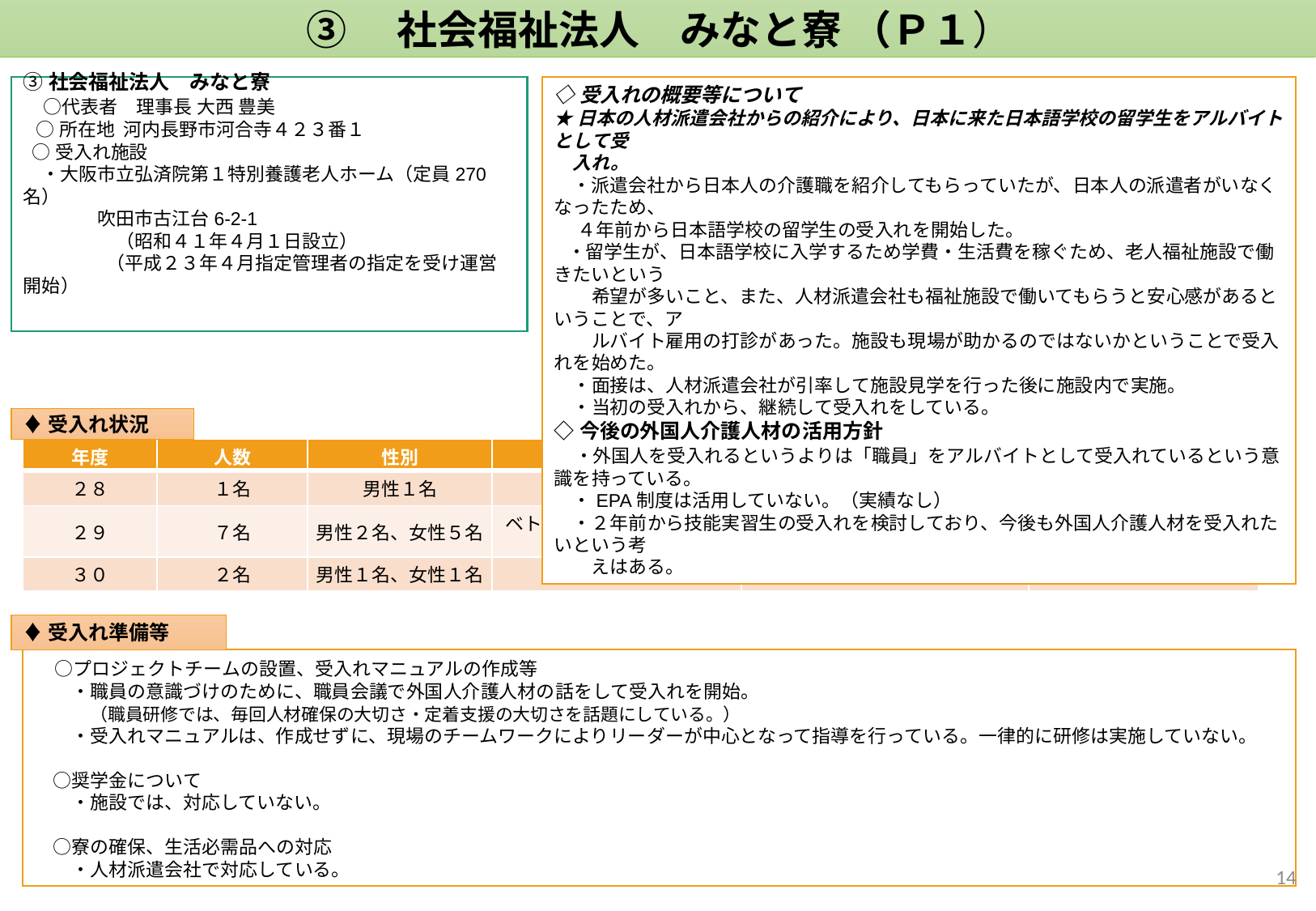

③　社会福祉法人　みなと寮 （Ｐ１）

③社会福祉法人　みなと寮
　○代表者　理事長 大西 豊美
   ○所在地  河内長野市河合寺４２３番１
  ○受入れ施設
　・大阪市立弘済院第１特別養護老人ホーム（定員270名）
　　　　吹田市古江台6-2-1
　　　　　（昭和４１年４月１日設立）
 　　　　（平成２３年４月指定管理者の指定を受け運営開始）

◇受入れの概要等について
★日本の人材派遣会社からの紹介により、日本に来た日本語学校の留学生をアルバイトとして受
　入れ。
　・派遣会社から日本人の介護職を紹介してもらっていたが、日本人の派遣者がいなくなったため、
　 ４年前から日本語学校の留学生の受入れを開始した。
  ・留学生が、日本語学校に入学するため学費・生活費を稼ぐため、老人福祉施設で働きたいという
　　希望が多いこと、また、人材派遣会社も福祉施設で働いてもらうと安心感があるということで、ア
　　ルバイト雇用の打診があった。施設も現場が助かるのではないかということで受入れを始めた。
　・面接は、人材派遣会社が引率して施設見学を行った後に施設内で実施。
　・当初の受入れから、継続して受入れをしている。
◇今後の外国人介護人材の活用方針
　・外国人を受入れるというよりは「職員」をアルバイトとして受入れているという意識を持っている。
　・EPA制度は活用していない。（実績なし）
　・２年前から技能実習生の受入れを検討しており、今後も外国人介護人材を受入れたいという考
　　えはある。
♦受入れ状況
| 年度 | 人数 | 性別 | 受入れ国 | 配置状況 | 備　　考 |
| --- | --- | --- | --- | --- | --- |
| ２８ | １名 | 男性１名 | 韓国 | ５階１名 | 特別養護老人ホームには、１フロアーに３つのユニット あり |
| ２９ | ７名 | 男性２名、女性５名 | ベトナム、中国、韓国、台湾 | ２階２名、３階２名 ４階２名、５階１名 |  |
| ３０ | ２名 | 男性１名、女性１名 | 韓国、中国 | ３階１名、５階１名 |  |
♦受入れ準備等
　○プロジェクトチームの設置、受入れマニュアルの作成等
　　・職員の意識づけのために、職員会議で外国人介護人材の話をして受入れを開始。
　　　（職員研修では、毎回人材確保の大切さ・定着支援の大切さを話題にしている。）
　　・受入れマニュアルは、作成せずに、現場のチームワークによりリーダーが中心となって指導を行っている。一律的に研修は実施していない。

　○奨学金について
　　・施設では、対応していない。

　○寮の確保、生活必需品への対応
　　・人材派遣会社で対応している。
14